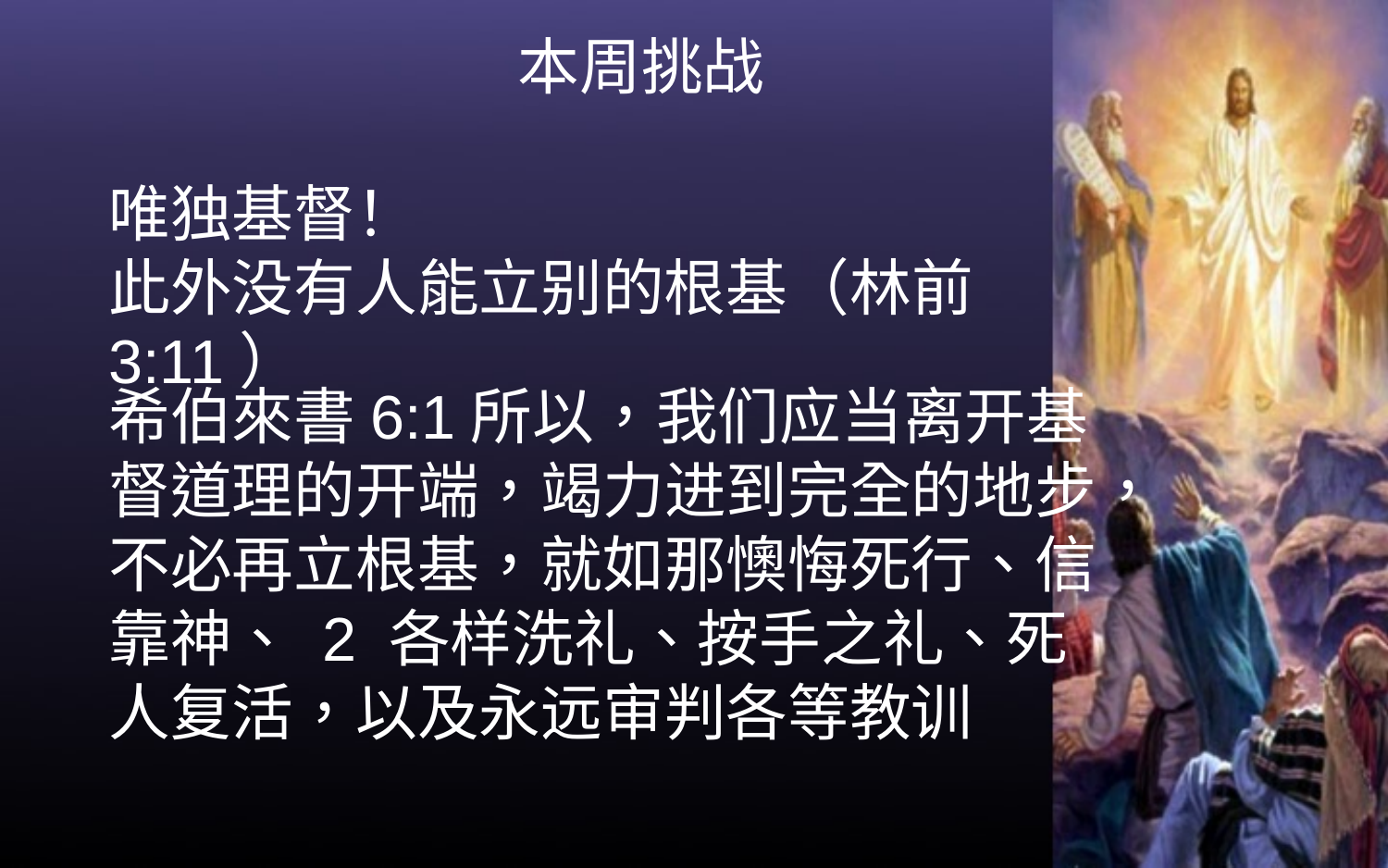

本周挑战
唯独基督！
此外没有人能立别的根基（林前3:11）
希伯來書6:1所以，我们应当离开基督道理的开端，竭力进到完全的地步，不必再立根基，就如那懊悔死行、信靠神、 2 各样洗礼、按手之礼、死人复活，以及永远审判各等教训